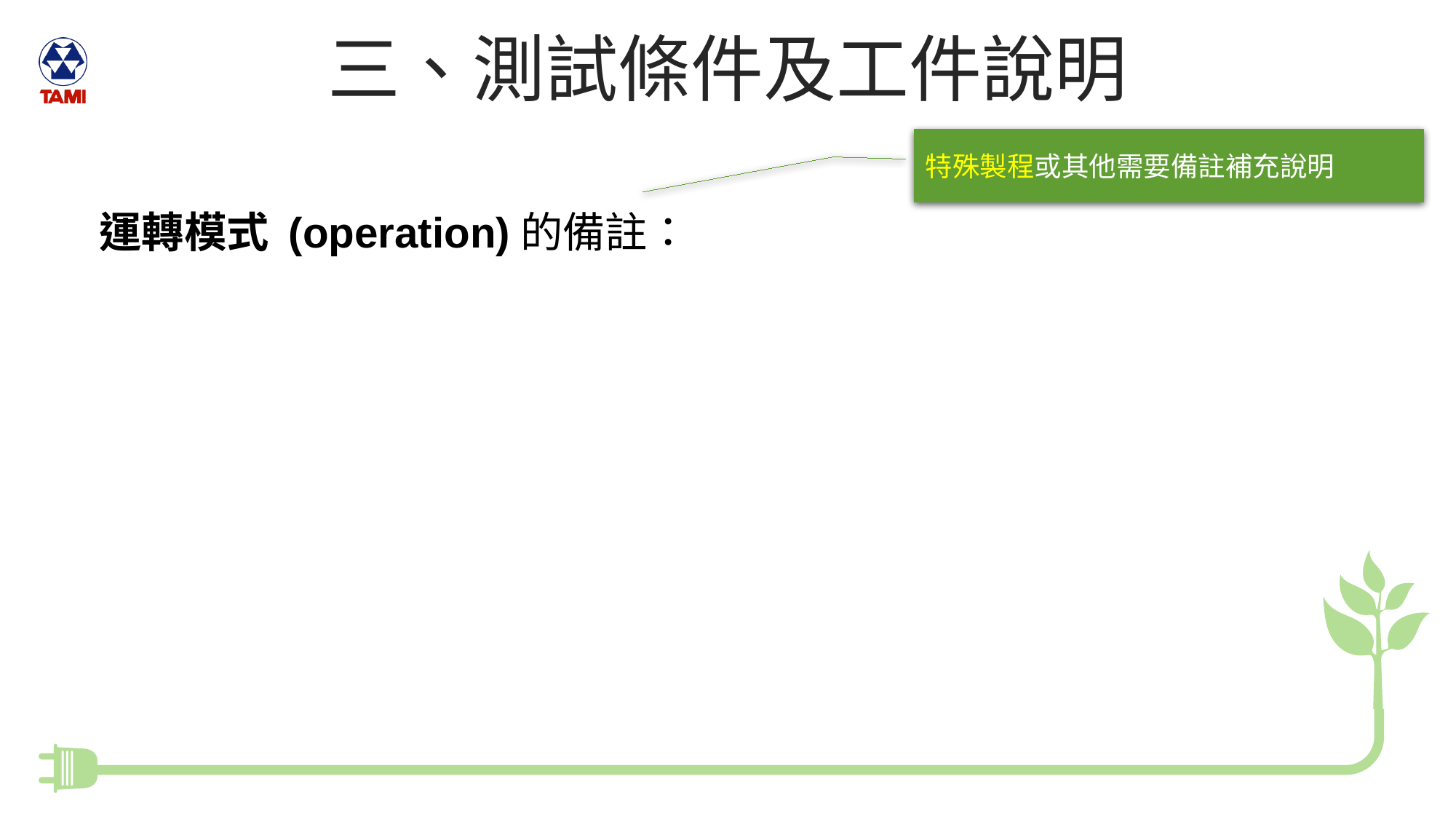

三、測試條件及工件說明
特殊製程或其他需要備註補充說明
運轉模式 (operation)的備註：